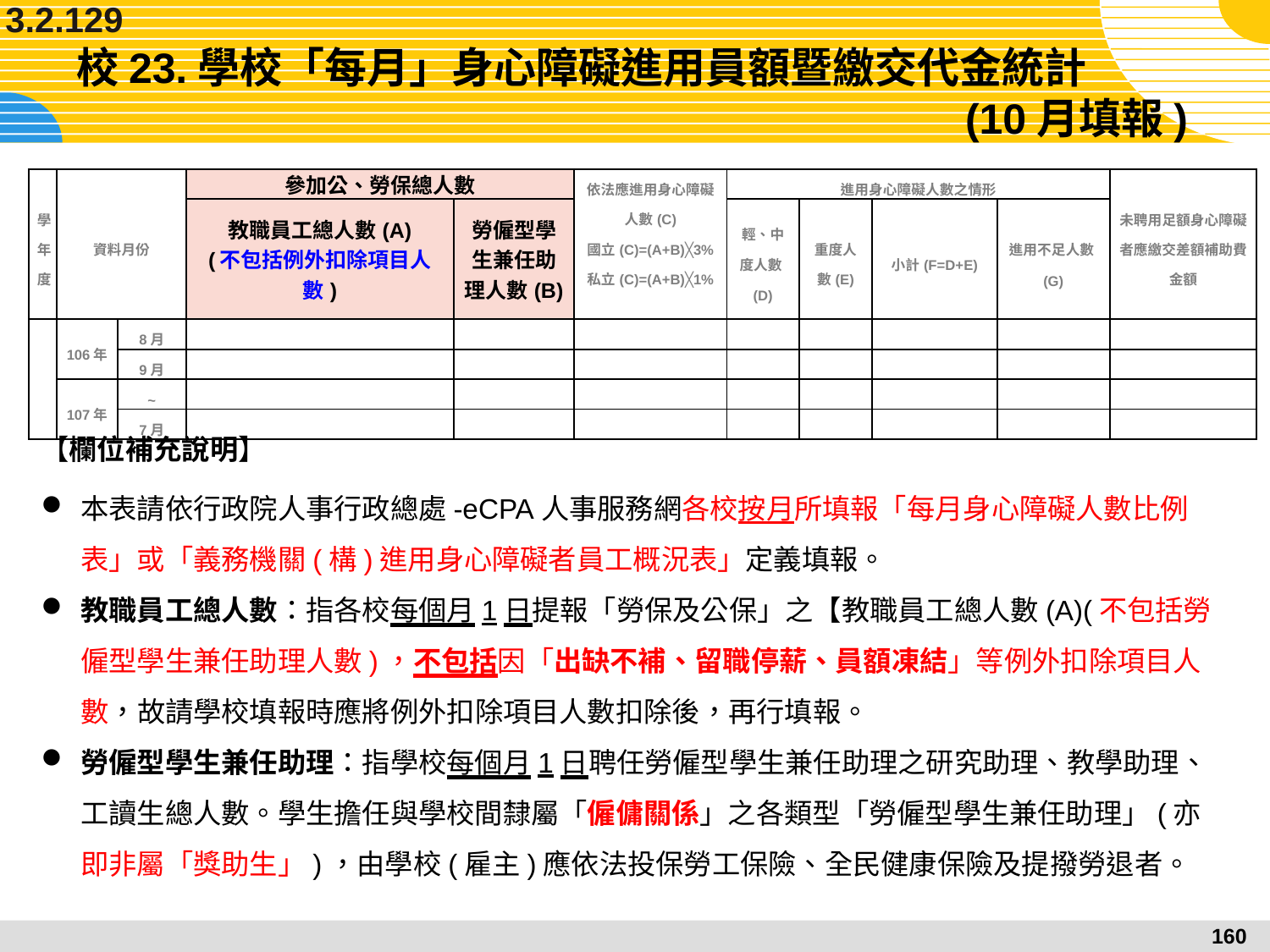

3.2.129
# 校23.學校「每月」身心障礙進用員額暨繳交代金統計						    		(10月填報)
| 學年度 | 資料月份 |  | 參加公、勞保總人數 |  | 依法應進用身心障礙人數(C) 國立(C)=(A+B)╳3% 私立(C)=(A+B)╳1% | 進用身心障礙人數之情形 |  |  |  | 未聘用足額身心障礙者應繳交差額補助費金額 |
| --- | --- | --- | --- | --- | --- | --- | --- | --- | --- | --- |
|  |  |  | 教職員工總人數(A) (不包括例外扣除項目人數) | 勞僱型學生兼任助理人數(B) |  | 輕、中度人數(D) | 重度人數(E) | 小計(F=D+E) | 進用不足人數(G) |  |
|  | 106年 | 8月 |  |  |  |  |  |  |  |  |
|  |  | 9月 |  |  |  |  |  |  |  |  |
|  | 107年 | ~ |  |  |  |  |  |  |  |  |
|  |  | 7月 |  |  |  |  |  |  |  |  |
【欄位補充說明】
本表請依行政院人事行政總處-eCPA人事服務網各校按月所填報「每月身心障礙人數比例表」或「義務機關(構)進用身心障礙者員工概況表」定義填報。
教職員工總人數：指各校每個月1日提報「勞保及公保」之【教職員工總人數(A)(不包括勞僱型學生兼任助理人數)，不包括因「出缺不補、留職停薪、員額凍結」等例外扣除項目人數，故請學校填報時應將例外扣除項目人數扣除後，再行填報。
勞僱型學生兼任助理：指學校每個月1日聘任勞僱型學生兼任助理之研究助理、教學助理、工讀生總人數。學生擔任與學校間隸屬「僱傭關係」之各類型「勞僱型學生兼任助理」(亦即非屬「獎助生」)，由學校(雇主)應依法投保勞工保險、全民健康保險及提撥勞退者。